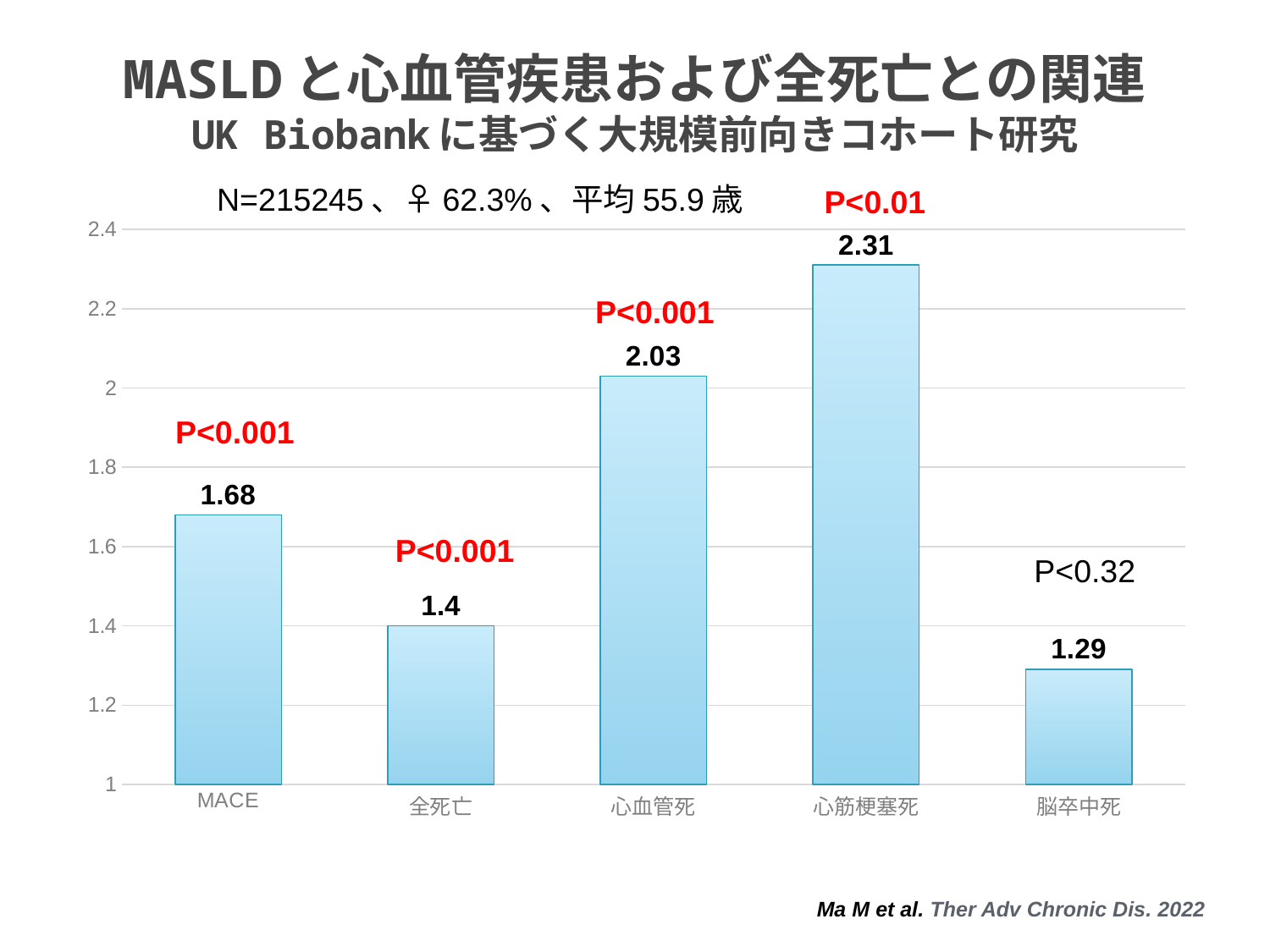

# MASLDと心血管疾患および全死亡との関連 UK Biobankに基づく大規模前向きコホート研究
N=215245、♀62.3%、平均55.9歳
P<0.01

### Chart

| Category | 系列 2 |
|---|---|
| MACE | 1.68 |
| 全死亡 | 1.4 |
| 心血管死 | 2.03 |
| 心筋梗塞死 | 2.31 |
| 脳卒中死 | 1.29 |
P<0.001
P<0.001
P<0.001
P<0.32
Ma M et al. Ther Adv Chronic Dis. 2022